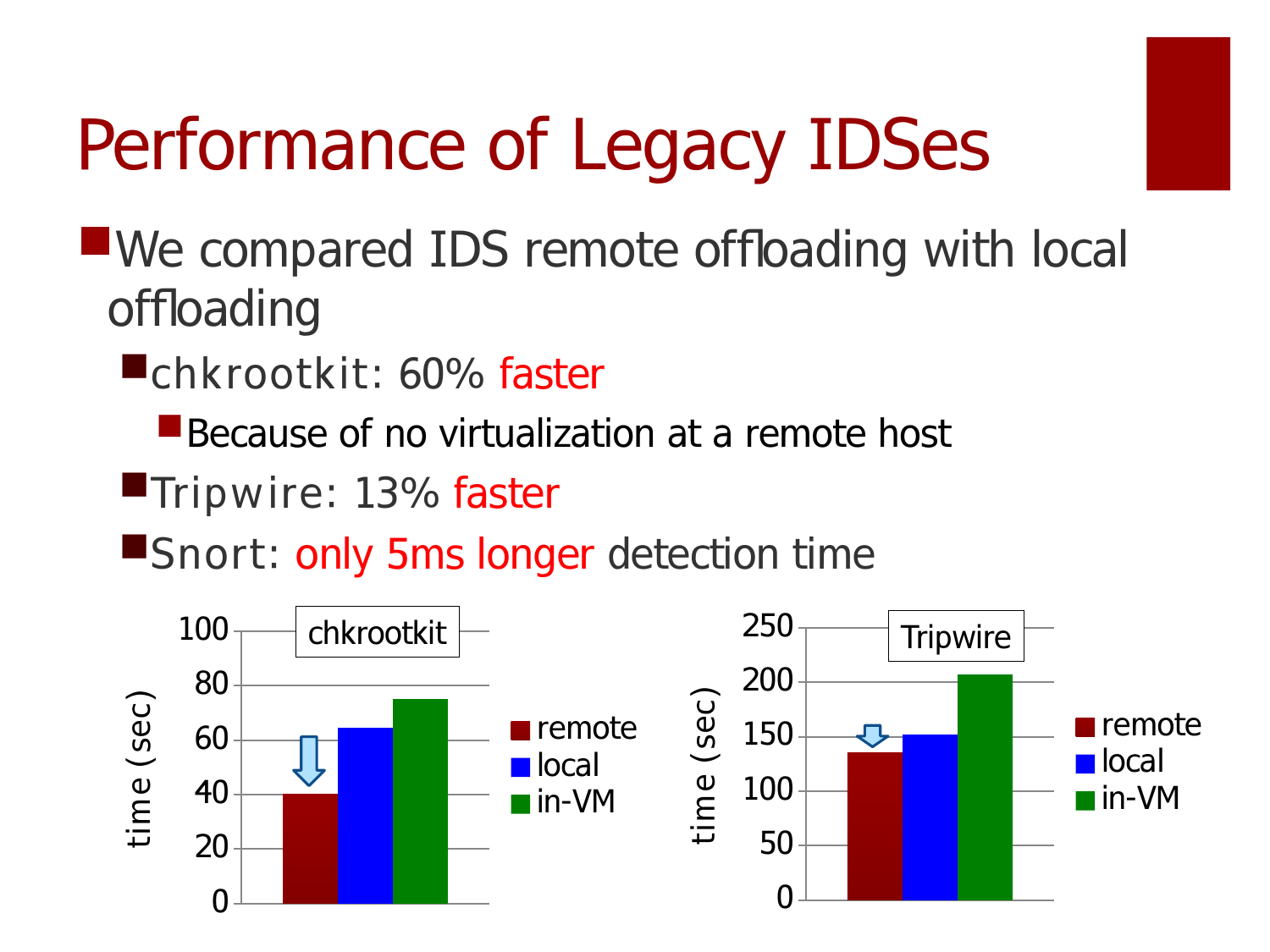

# Performance of Legacy IDSes
We compared IDS remote offloading with local offloading
chkrootkit: 60% faster
Because of no virtualization at a remote host
Tripwire: 13% faster
Snort: only 5ms longer detection time
chkrootkit

### Chart

| Category | remote | local | in-VM |
|---|---|---|---|
| 項目 1 | 135.0 | 152.0 | 207.0 |

### Chart

| Category | remote | local | in-VM |
|---|---|---|---|
| 項目 1 | 40.3 | 64.5 | 75.2 |
Tripwire